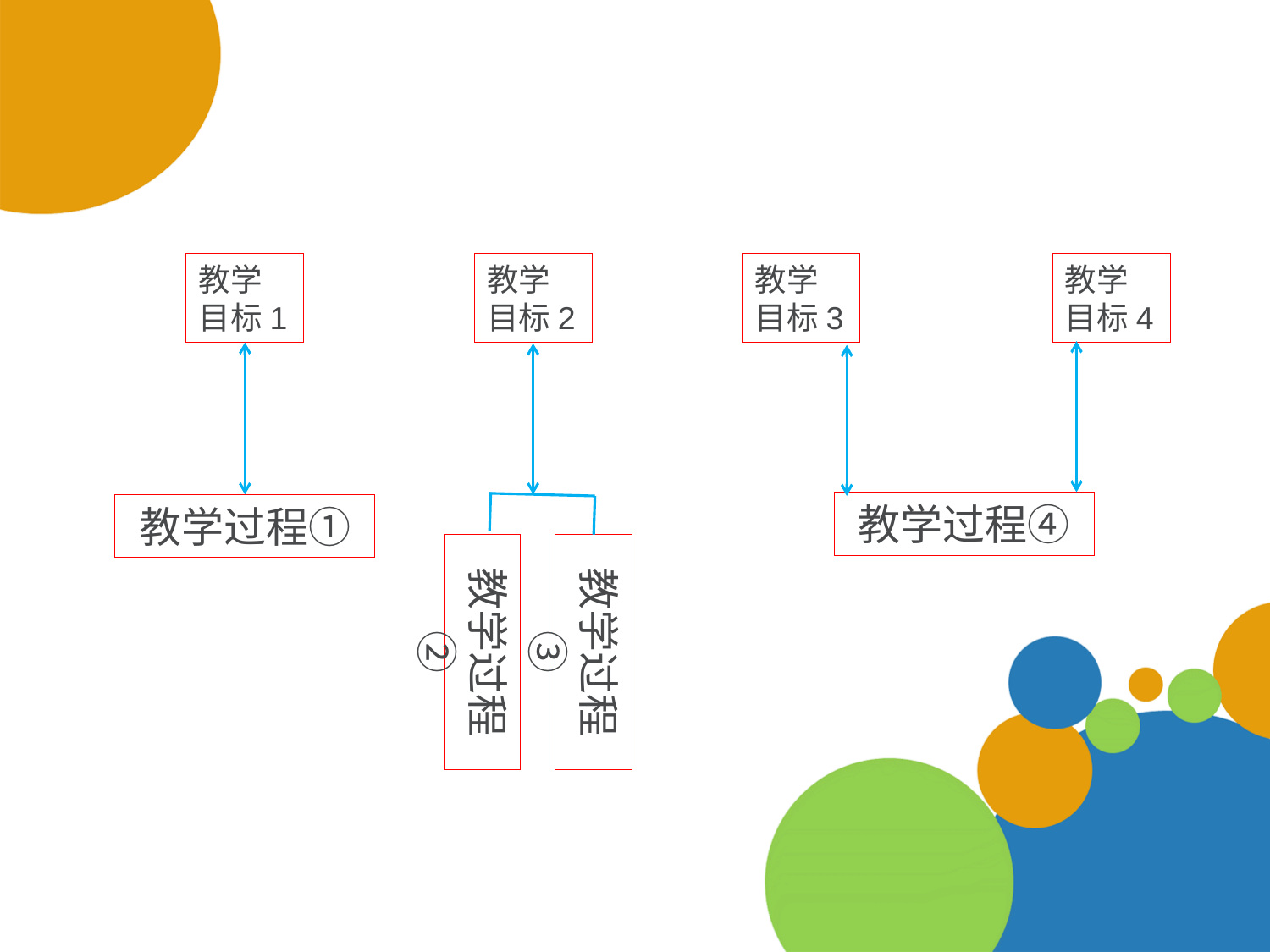

教学目标1
教学目标2
教学目标3
教学目标4
教学过程④
教学过程①
教学过程②
教学过程③